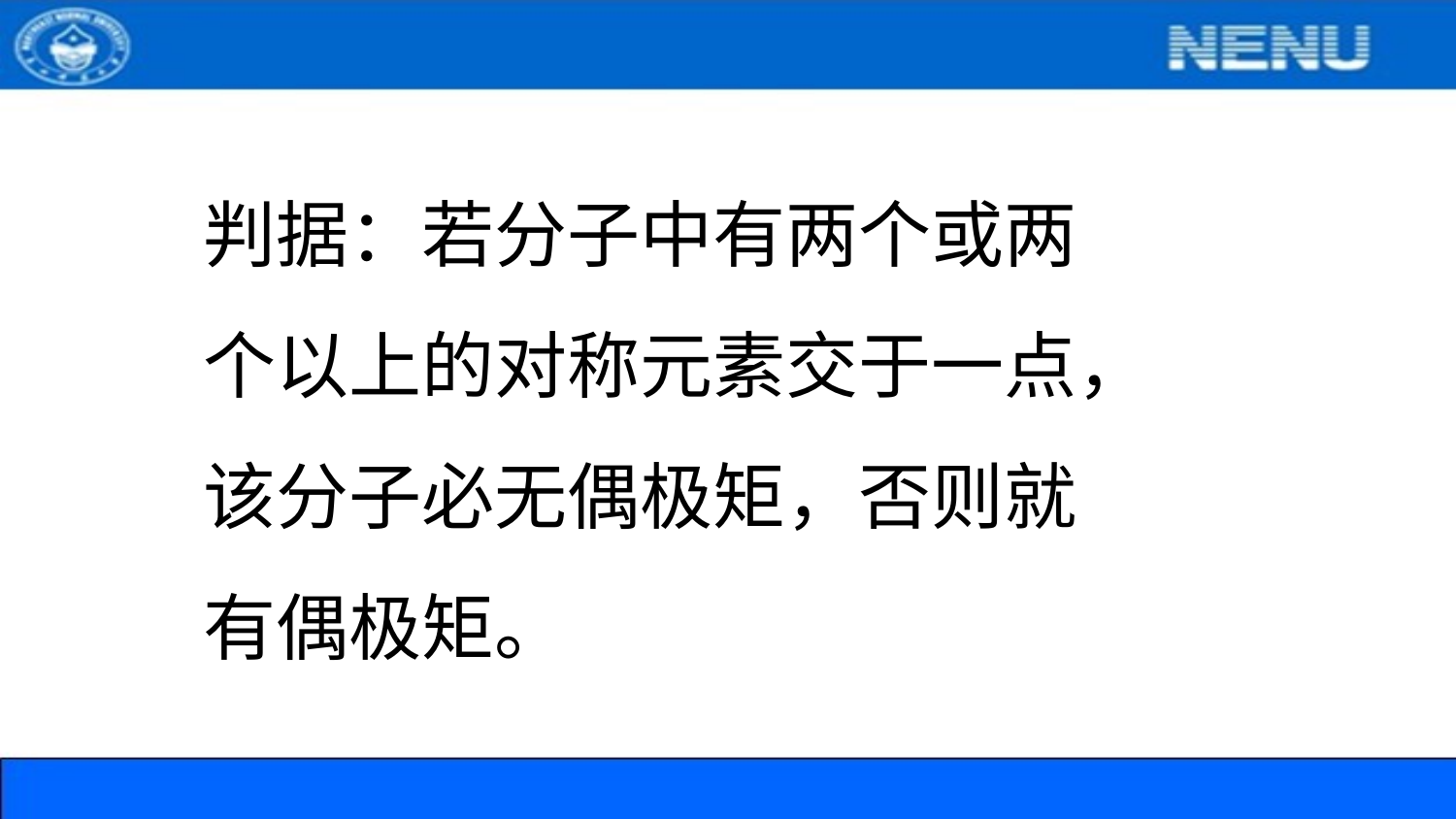

判据：若分子中有两个或两个以上的对称元素交于一点，该分子必无偶极矩，否则就有偶极矩。